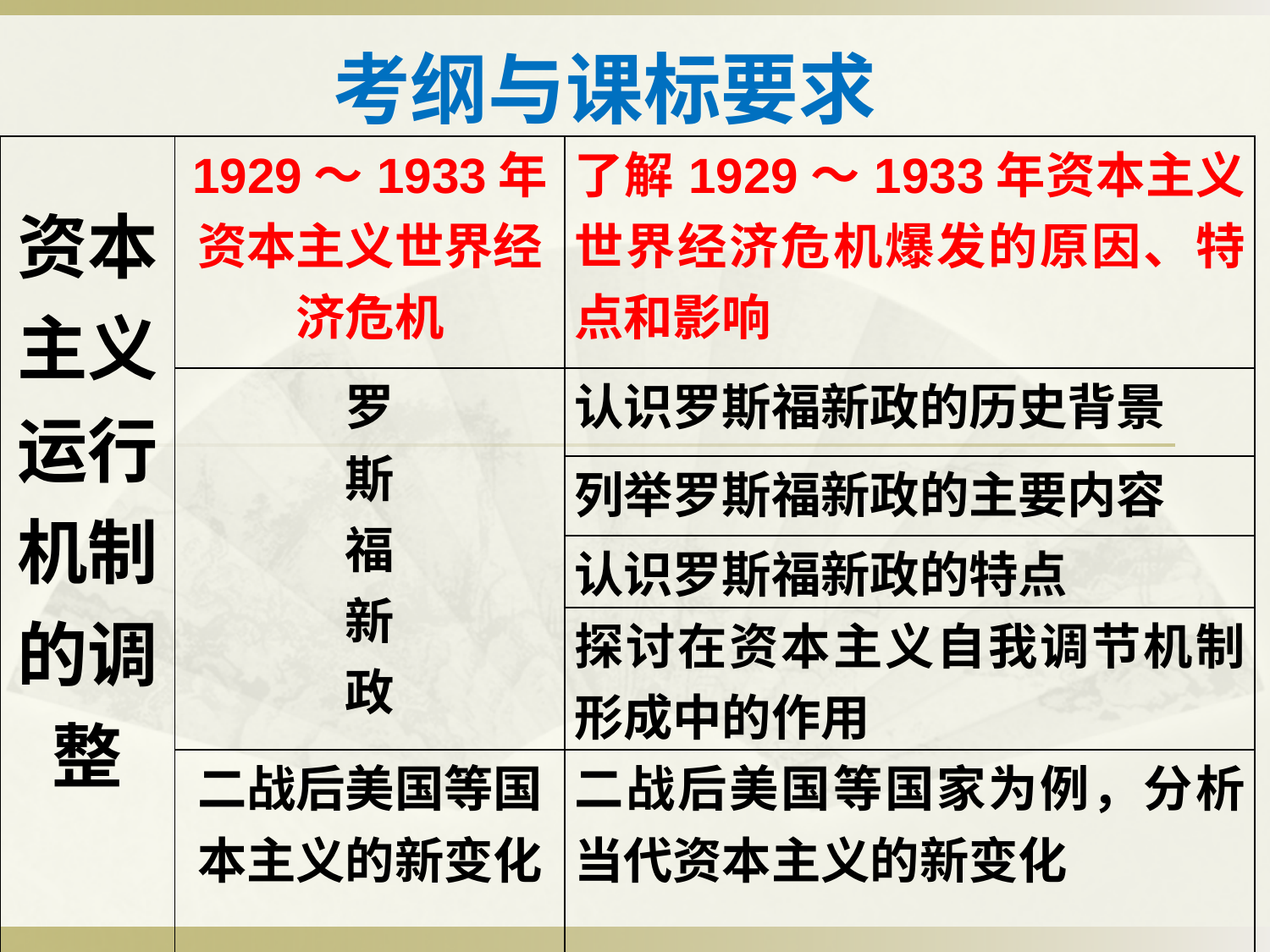

# 考纲与课标要求
| 资本主义运行机制的调整 | 1929～1933年资本主义世界经济危机 | 了解1929～1933年资本主义世界经济危机爆发的原因、特点和影响 |
| --- | --- | --- |
|  | 罗 斯 福 新 政 | 认识罗斯福新政的历史背景 |
|  |  | 列举罗斯福新政的主要内容 |
|  |  | 认识罗斯福新政的特点 |
|  |  | 探讨在资本主义自我调节机制形成中的作用 |
|  | 二战后美国等国本主义的新变化 | 二战后美国等国家为例，分析当代资本主义的新变化 |